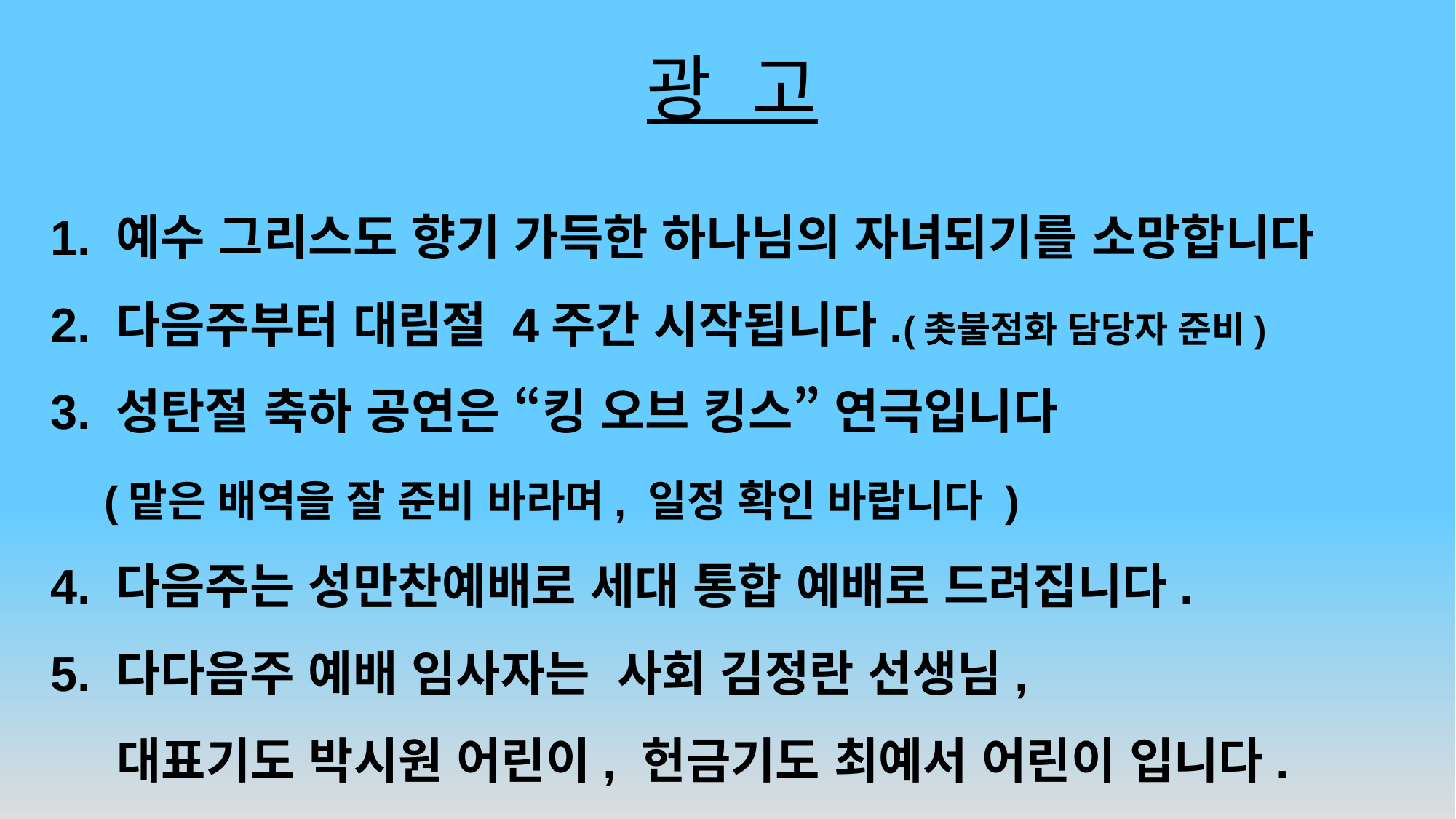

# 광  고
1. 예수 그리스도 향기 가득한 하나님의 자녀되기를 소망합니다
2. 다음주부터 대림절 4주간 시작됩니다.(촛불점화 담당자 준비)
3. 성탄절 축하 공연은 “킹 오브 킹스” 연극입니다
    (맡은 배역을 잘 준비 바라며, 일정 확인 바랍니다 )
4. 다음주는 성만찬예배로 세대 통합 예배로 드려집니다.
5. 다다음주 예배 임사자는  사회 김정란 선생님,
    대표기도 박시원 어린이, 헌금기도 최예서 어린이 입니다.